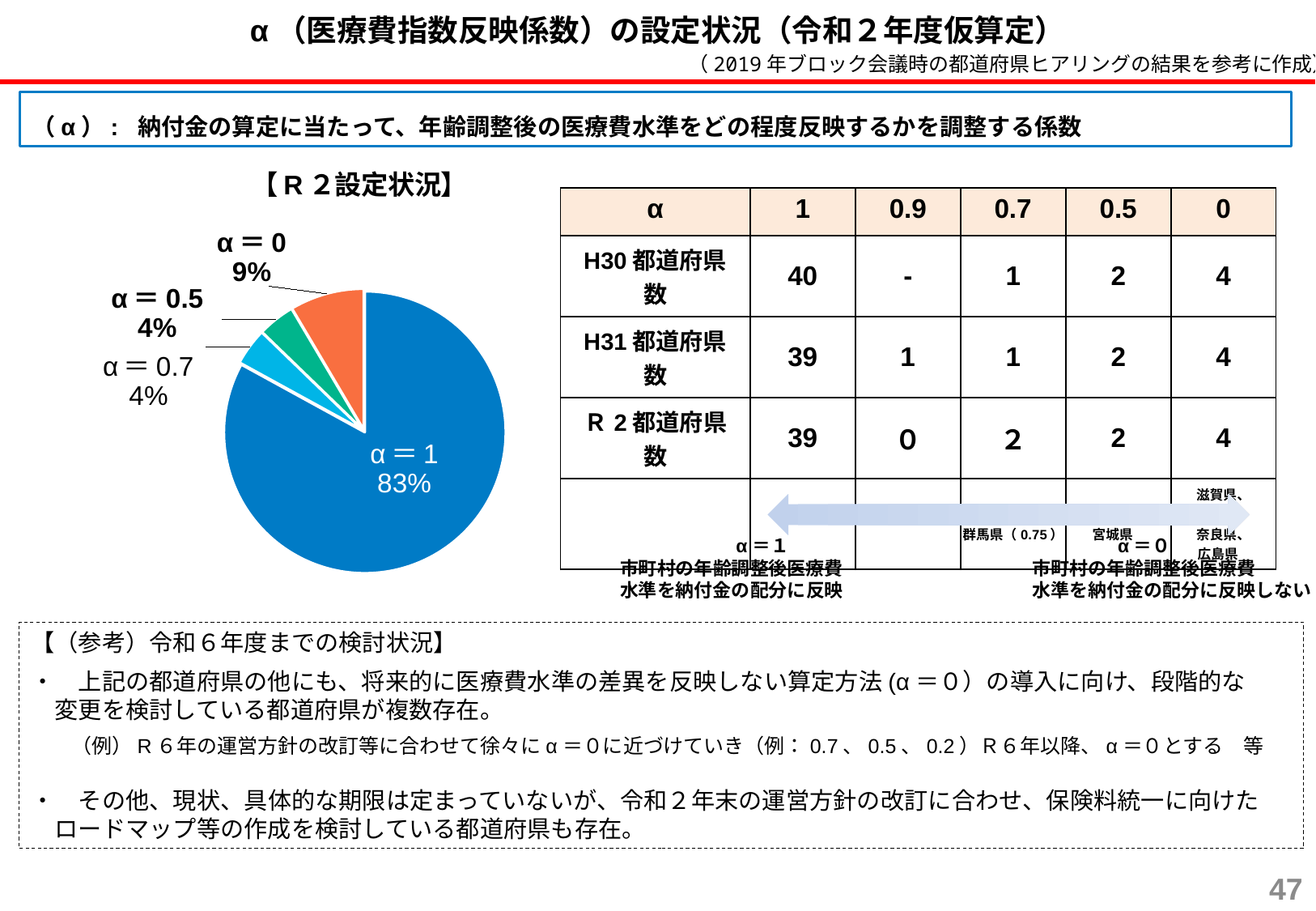

# α（医療費指数反映係数）の設定状況（令和２年度仮算定）
（2019年ブロック会議時の都道府県ヒアリングの結果を参考に作成）
（α）:  納付金の算定に当たって、年齢調整後の医療費水準をどの程度反映するかを調整する係数

### Chart: 【R２設定状況】

| Category | αの設定状況 | 列1 |
|---|---|---|
| α＝1 | 39.0 | 83.0 |
| α＝0.7 | 2.0 | 4.3 |
| α＝0.5 | 2.0 | 4.3 |
| α＝0 | 4.0 | 8.5 |
| α | 1 | 0.9 | 0.7 | 0.5 | 0 |
| --- | --- | --- | --- | --- | --- |
| H30都道府県数 | 40 | - | 1 | 2 | 4 |
| H31都道府県数 | 39 | 1 | 1 | 2 | 4 |
| Ｒ2都道府県数 | 39 | ０ | ２ | 2 | 4 |
|  |  | ー | 三重県、 群馬県（0.75） | 北海道、 　宮城県 | 滋賀県、 大阪府、 奈良県、 　広島県 |

### Chart: 【βの設定状況】

| Category |
|---|
　　　　　　α＝１
市町村の年齢調整後医療費
水準を納付金の配分に反映
α＝０
市町村の年齢調整後医療費
　　　水準を納付金の配分に反映しない
【（参考）令和６年度までの検討状況】
・　上記の都道府県の他にも、将来的に医療費水準の差異を反映しない算定方法(α＝０）の導入に向け、段階的な
　変更を検討している都道府県が複数存在。
　　（例）R６年の運営方針の改訂等に合わせて徐々にα＝０に近づけていき（例：0.7、0.5、0.2）Ｒ６年以降、α＝０とする　等

・　その他、現状、具体的な期限は定まっていないが、令和２年末の運営方針の改訂に合わせ、保険料統一に向けた
　ロードマップ等の作成を検討している都道府県も存在。
47